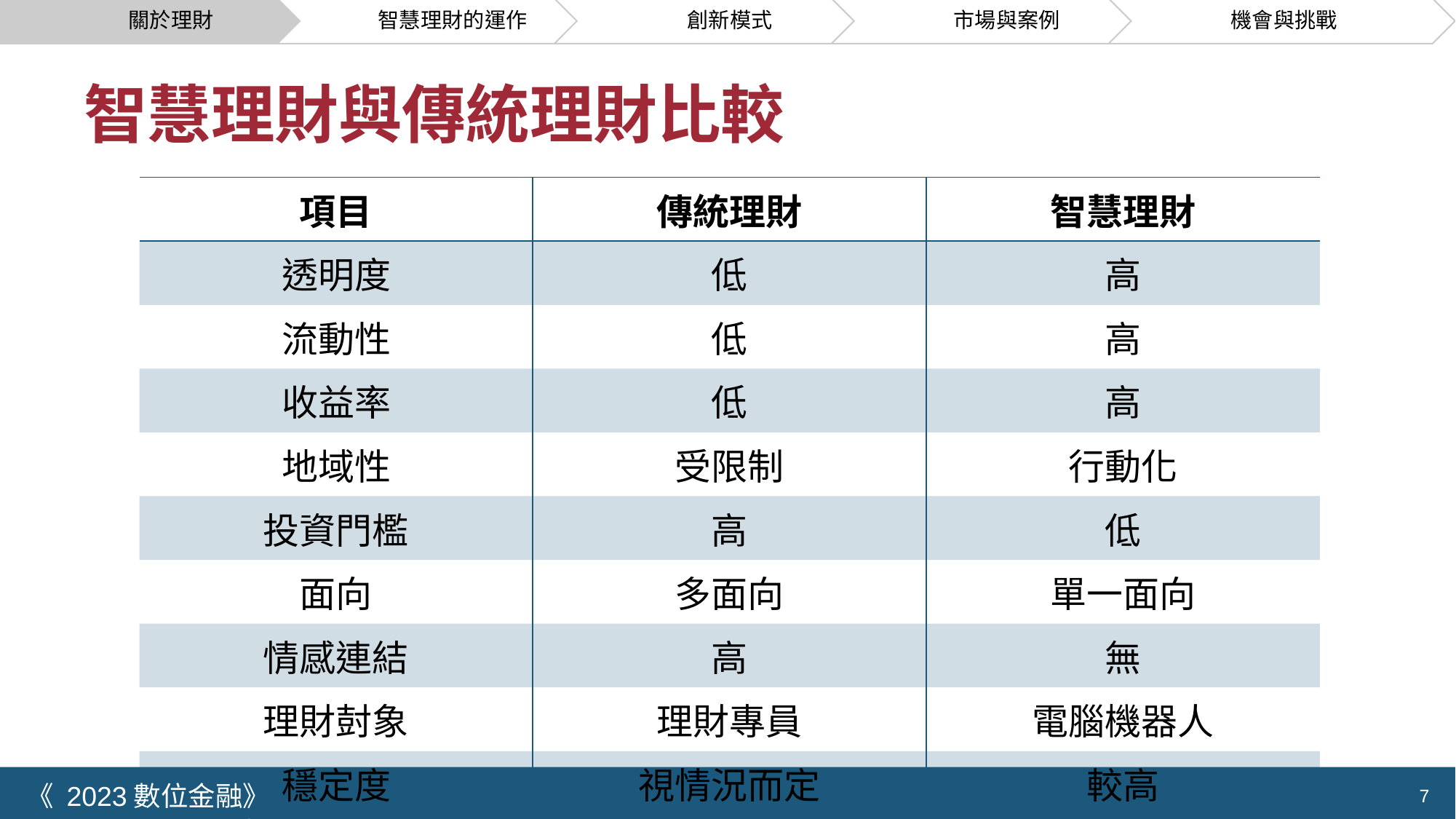

關於理財
智慧理財的運作
創新模式
市場與案例
機會與挑戰
# 智慧理財與傳統理財比較
| 項目 | 傳統理財 | 智慧理財 |
| --- | --- | --- |
| 透明度 | 低 | 高 |
| 流動性 | 低 | 高 |
| 收益率 | 低 | 高 |
| 地域性 | 受限制 | 行動化 |
| 投資門檻 | 高 | 低 |
| 面向 | 多面向 | 單一面向 |
| 情感連結 | 高 | 無 |
| 理財尌象 | 理財專員 | 電腦機器人 |
| 穩定度 | 視情況而定 | 較高 |
《 2023數位金融》                                                                                                                                             	NYCU.IIM.IEBI Lab
7